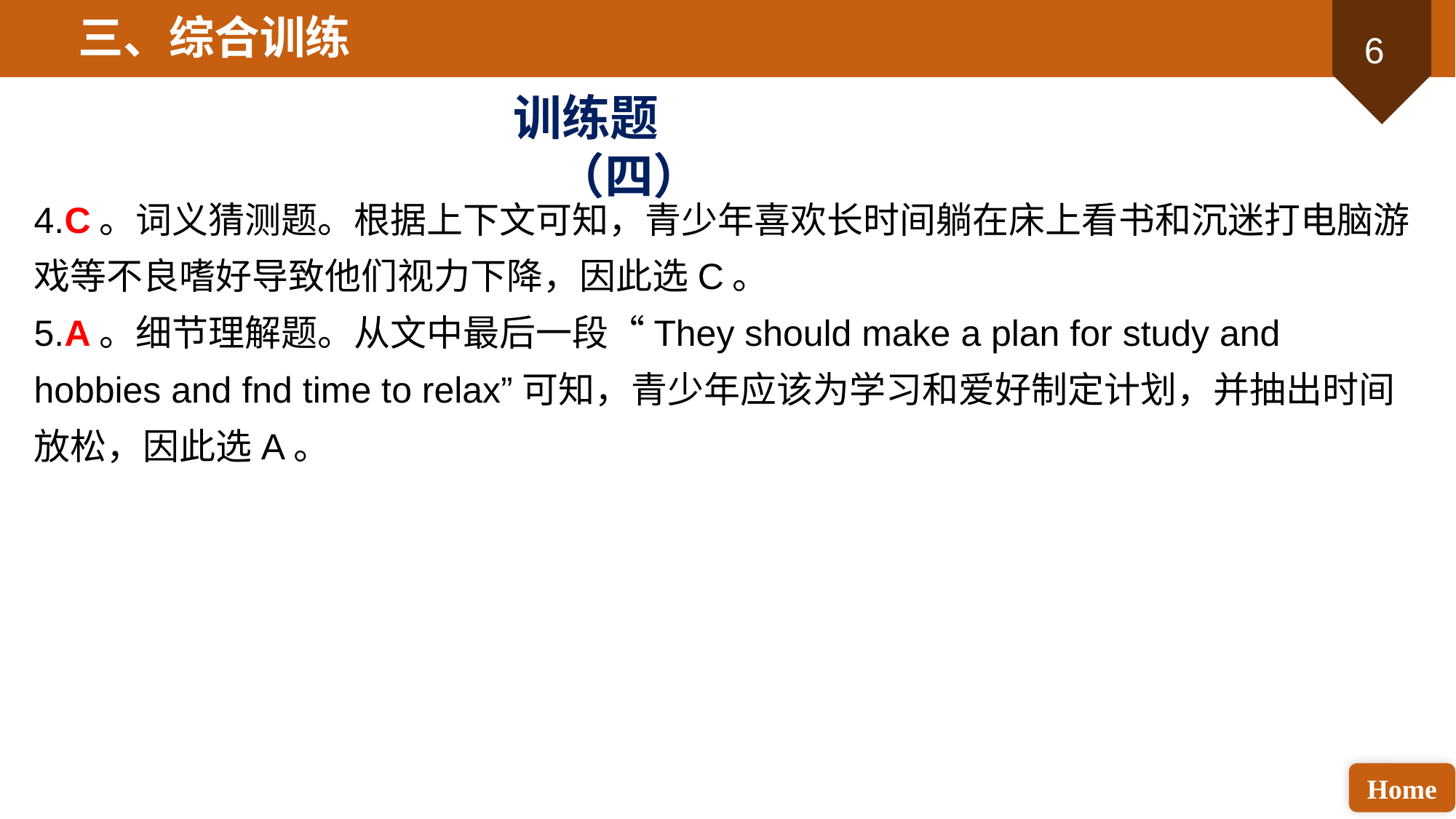

三、综合训练
训练题（四）
4.C。词义猜测题。根据上下文可知，青少年喜欢长时间躺在床上看书和沉迷打电脑游戏等不良嗜好导致他们视力下降，因此选C。
5.A。细节理解题。从文中最后一段“They should make a plan for study and hobbies and fnd time to relax”可知，青少年应该为学习和爱好制定计划，并抽出时间放松，因此选A。